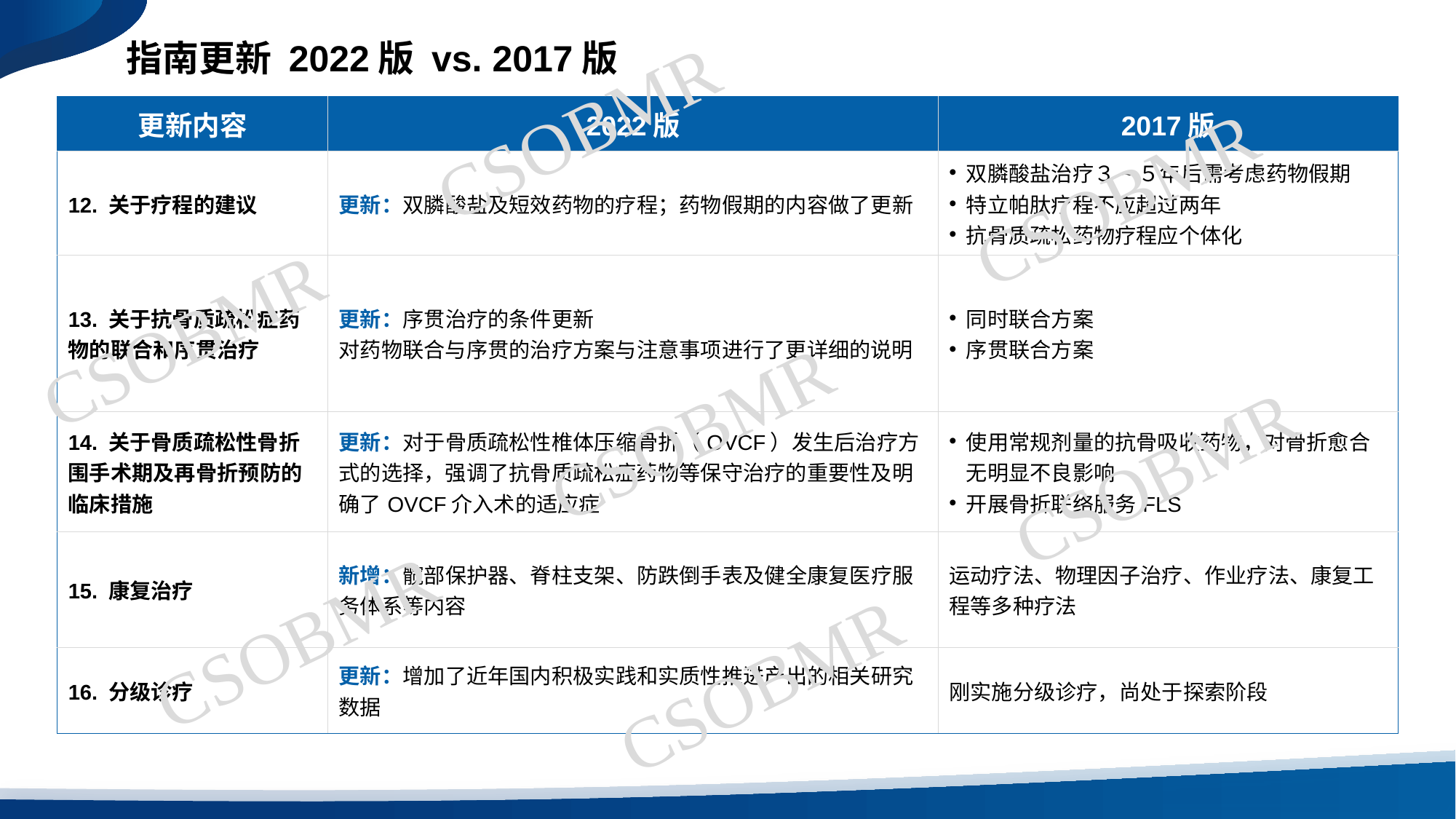

指南更新 2022版 vs. 2017版
CSOBMR
| 更新内容 | 2022版 | 2017版 |
| --- | --- | --- |
| 12. 关于疗程的建议 | 更新：双膦酸盐及短效药物的疗程；药物假期的内容做了更新 | 双膦酸盐治疗３~５年后需考虑药物假期 特立帕肽疗程不应超过两年 抗骨质疏松药物疗程应个体化 |
| 13. 关于抗骨质疏松症药物的联合和序贯治疗 | 更新：序贯治疗的条件更新 对药物联合与序贯的治疗方案与注意事项进行了更详细的说明 | 同时联合方案 序贯联合方案 |
| 14. 关于骨质疏松性骨折围手术期及再骨折预防的临床措施 | 更新：对于骨质疏松性椎体压缩骨折（OVCF）发生后治疗方式的选择，强调了抗骨质疏松症药物等保守治疗的重要性及明确了OVCF介入术的适应症 | 使用常规剂量的抗骨吸收药物，对骨折愈合无明显不良影响 开展骨折联络服务FLS |
| 15. 康复治疗 | 新增：髋部保护器、脊柱支架、防跌倒手表及健全康复医疗服务体系等内容 | 运动疗法、物理因子治疗、作业疗法、康复工程等多种疗法 |
| 16. 分级诊疗 | 更新：增加了近年国内积极实践和实质性推进产出的相关研究数据 | 刚实施分级诊疗，尚处于探索阶段 |
CSOBMR
CSOBMR
CSOBMR
CSOBMR
CSOBMR
CSOBMR